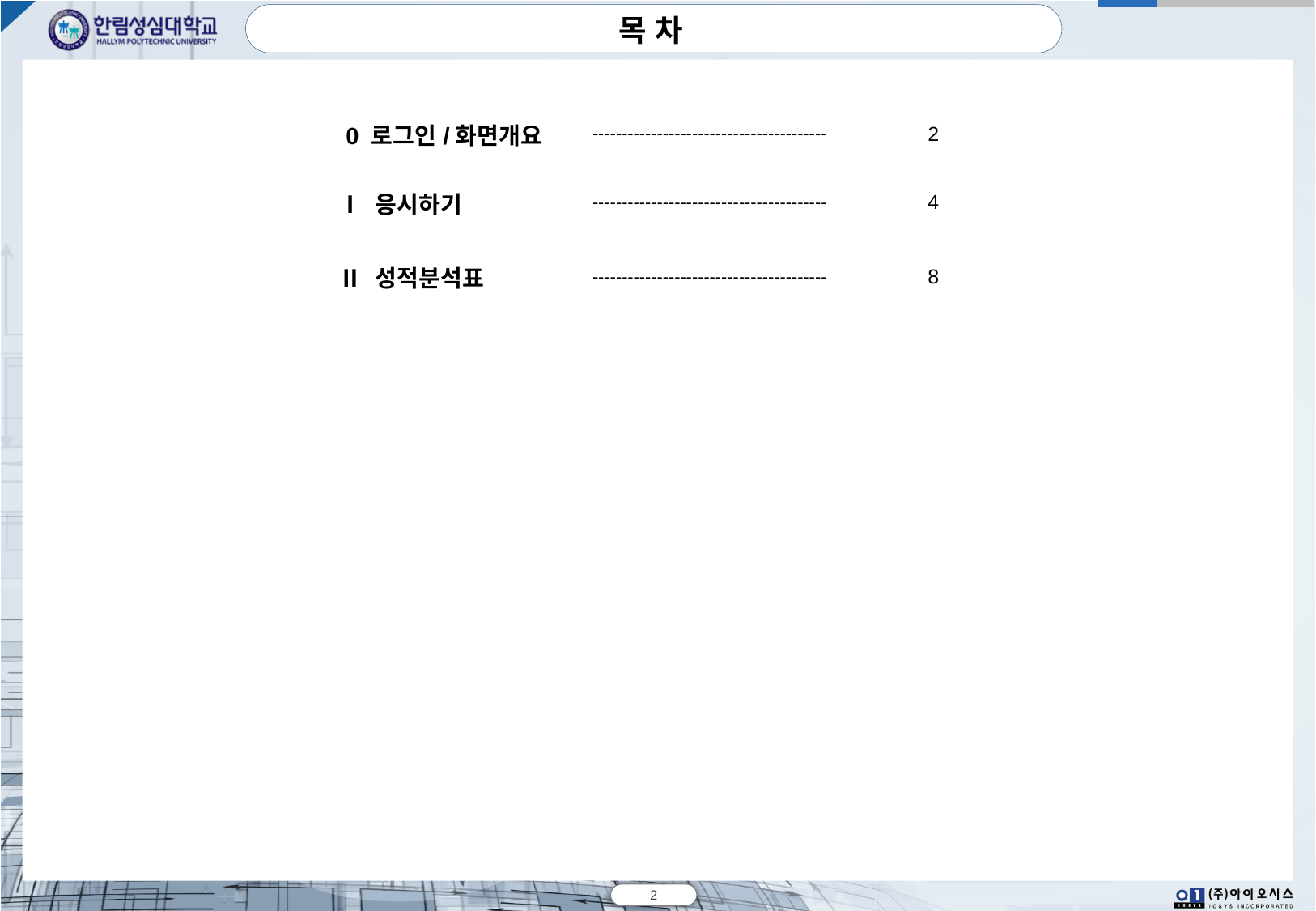

목 차
| 0 로그인/화면개요 | ---------------------------------------- | 2 |
| --- | --- | --- |
| Ⅰ 응시하기 | ---------------------------------------- | 4 |
| Ⅱ 성적분석표 | ---------------------------------------- | 8 |